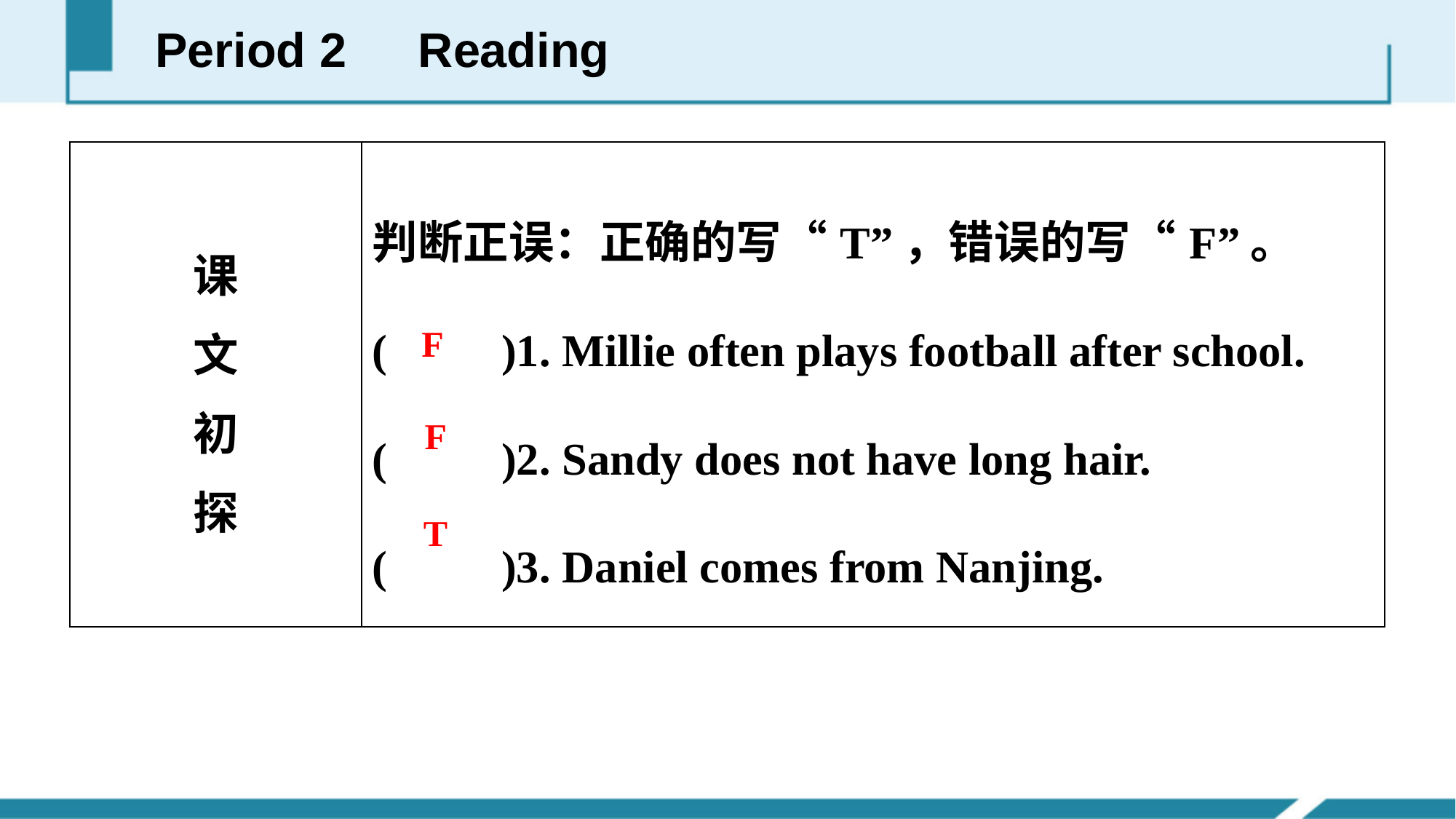

Period 2　Reading
| 课 文 初 探 | 判断正误：正确的写“T”，错误的写“F”。 (　　)1. Millie often plays football after school. (　　)2. Sandy does not have long hair. (　　)3. Daniel comes from Nanjing. |
| --- | --- |
F

F
T